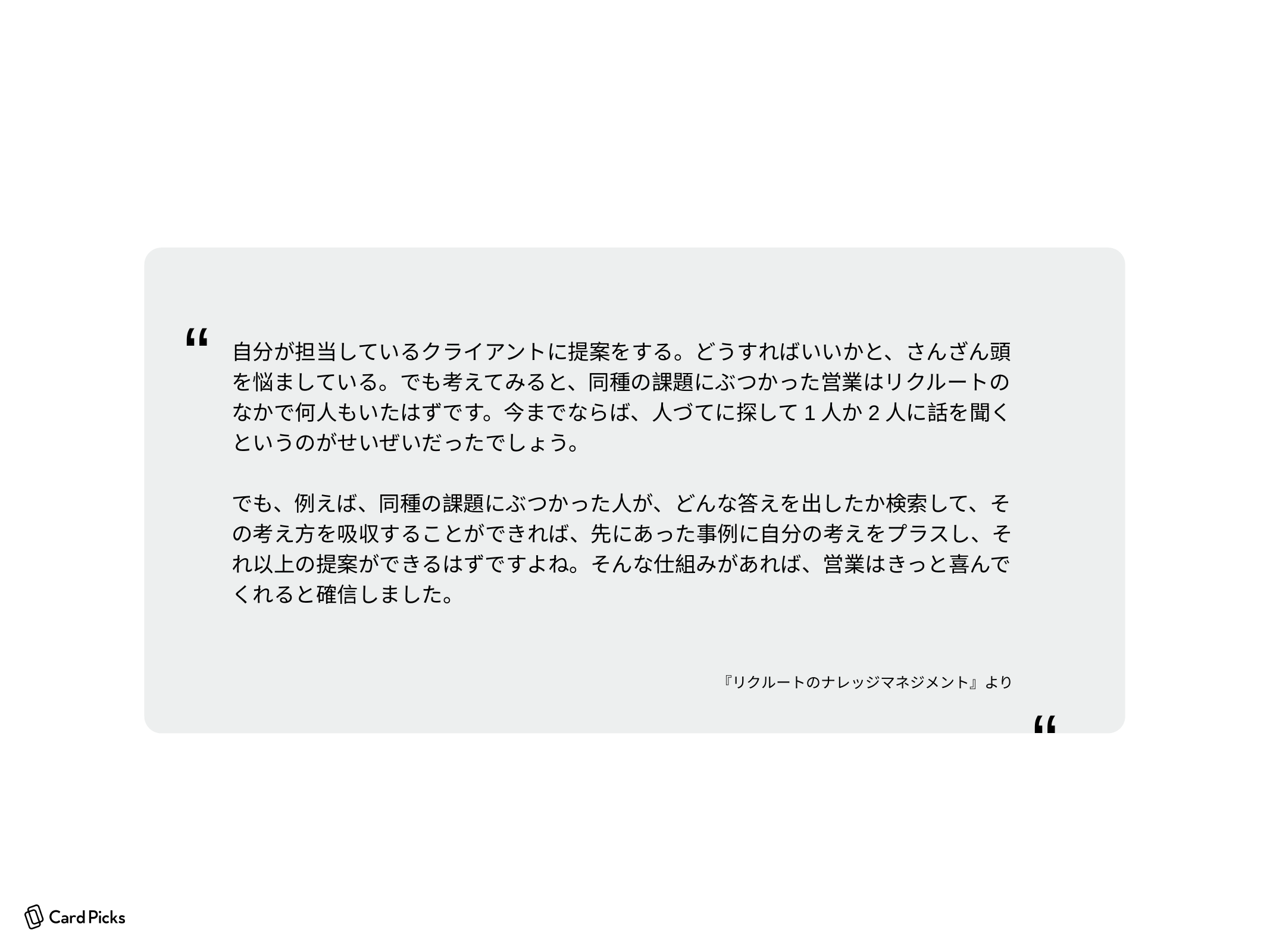

“
自分が担当しているクライアントに提案をする。どうすればいいかと、さんざん頭を悩ましている。でも考えてみると、同種の課題にぶつかった営業はリクルートのなかで何人もいたはずです。今までならば、人づてに探して1人か2人に話を聞くというのがせいぜいだったでしょう。

でも、例えば、同種の課題にぶつかった人が、どんな答えを出したか検索して、その考え方を吸収することができれば、先にあった事例に自分の考えをプラスし、それ以上の提案ができるはずですよね。そんな仕組みがあれば、営業はきっと喜んでくれると確信しました。
『リクルートのナレッジマネジメント』より
“
19